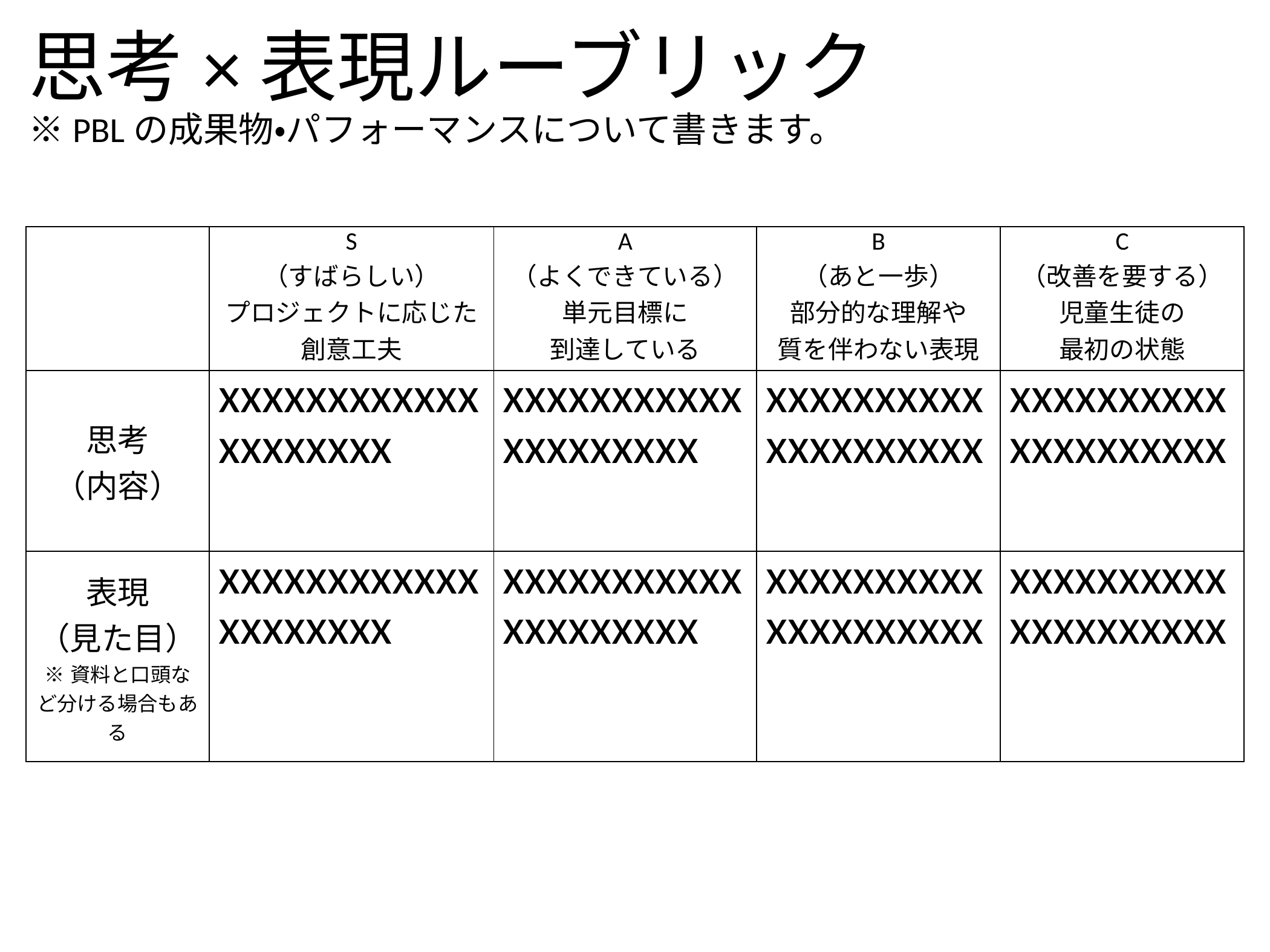

# 思考×表現ルーブリック ※PBLの成果物・パフォーマンスについて書きます。
|  | S （すばらしい） プロジェクトに応じた創意工夫 | A （よくできている） 単元目標に 到達している | B （あと一歩） 部分的な理解や 質を伴わない表現 | C （改善を要する） 児童生徒の 最初の状態 |
| --- | --- | --- | --- | --- |
| 思考 （内容） | xxxxxxxxxxxxxxxxxxxx | xxxxxxxxxxxxxxxxxxxx | xxxxxxxxxxxxxxxxxxxx | xxxxxxxxxxxxxxxxxxxx |
| 表現 （見た目） ※資料と口頭など分ける場合もある | xxxxxxxxxxxxxxxxxxxx | xxxxxxxxxxxxxxxxxxxx | xxxxxxxxxxxxxxxxxxxx | xxxxxxxxxxxxxxxxxxxx |